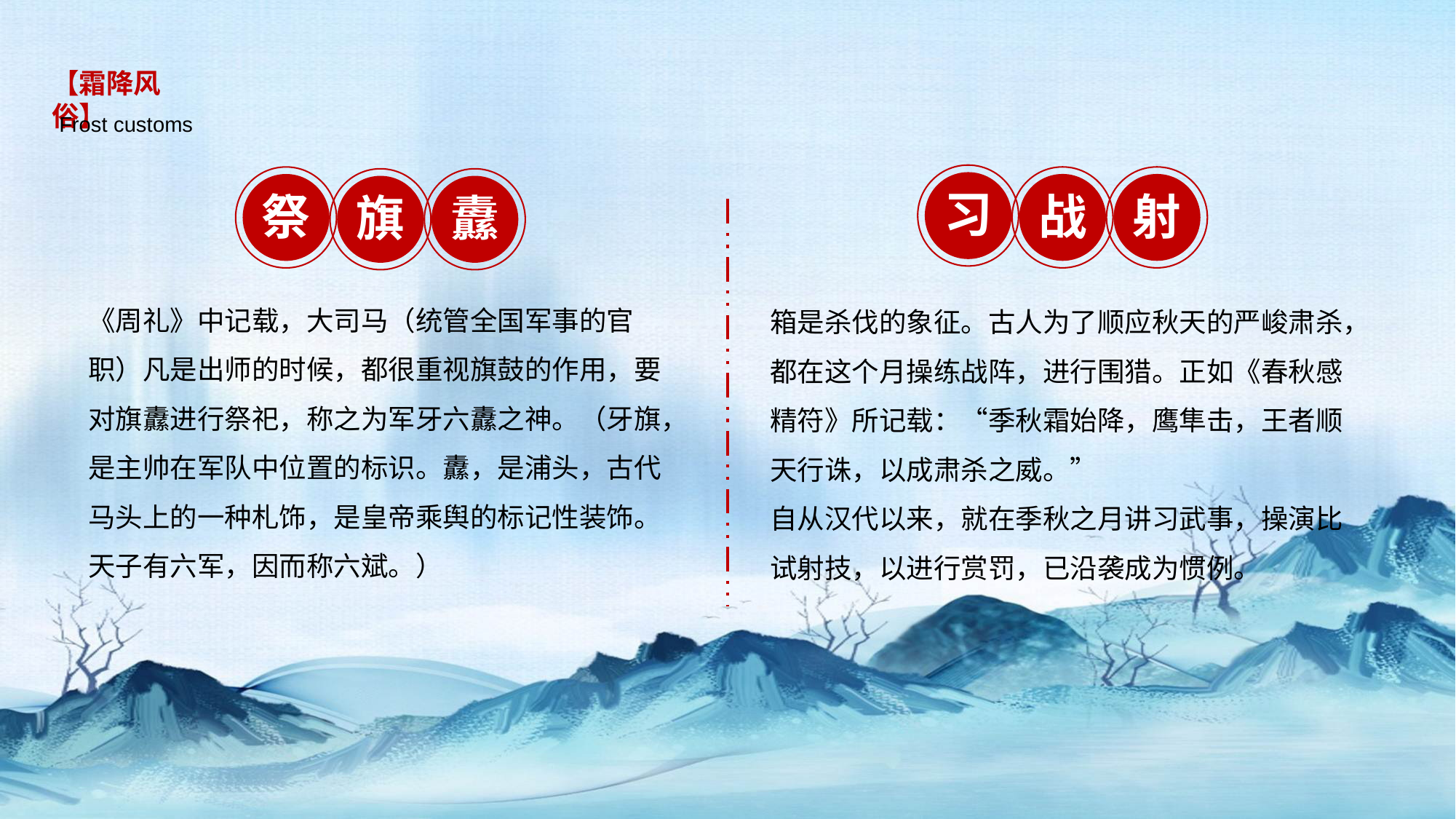

【霜降风俗】
Frost customs

习

战

射

祭

旗

纛
《周礼》中记载，大司马（统管全国军事的官职）凡是出师的时候，都很重视旗鼓的作用，要对旗纛进行祭祀，称之为军牙六纛之神。（牙旗，是主帅在军队中位置的标识。纛，是浦头，古代马头上的一种札饰，是皇帝乘舆的标记性装饰。天子有六军，因而称六斌。）
箱是杀伐的象征。古人为了顺应秋天的严峻肃杀，都在这个月操练战阵，进行围猎。正如《春秋感精符》所记载：“季秋霜始降，鹰隼击，王者顺天行诛，以成肃杀之威。”
自从汉代以来，就在季秋之月讲习武事，操演比试射技，以进行赏罚，已沿袭成为惯例。